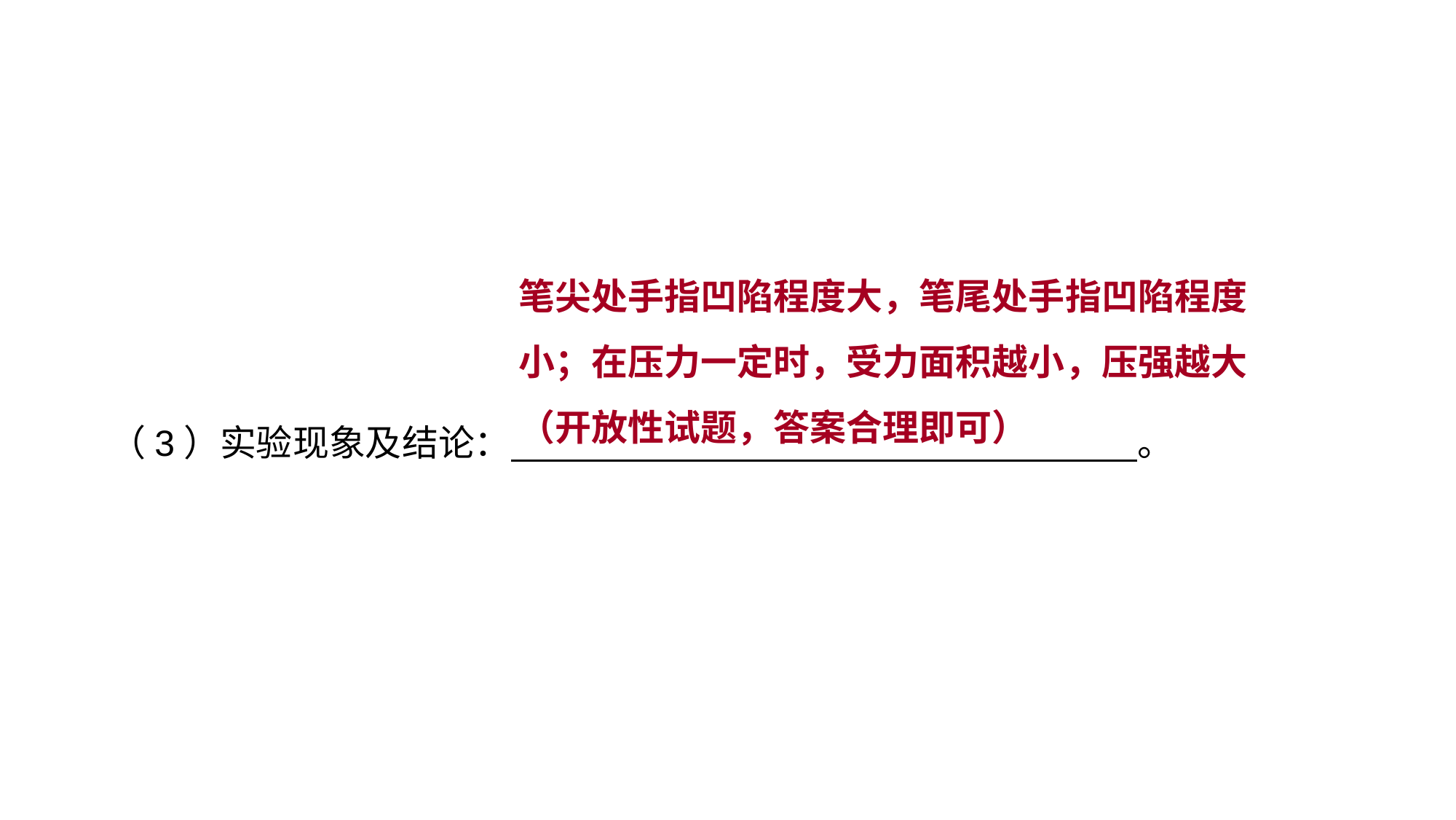

（3）实验现象及结论：                                                                        　。
设计实验 拓展提升
笔尖处手指凹陷程度大，笔尾处手指凹陷程度小；在压力一定时，受力面积越小，压强越大
（开放性试题，答案合理即可）